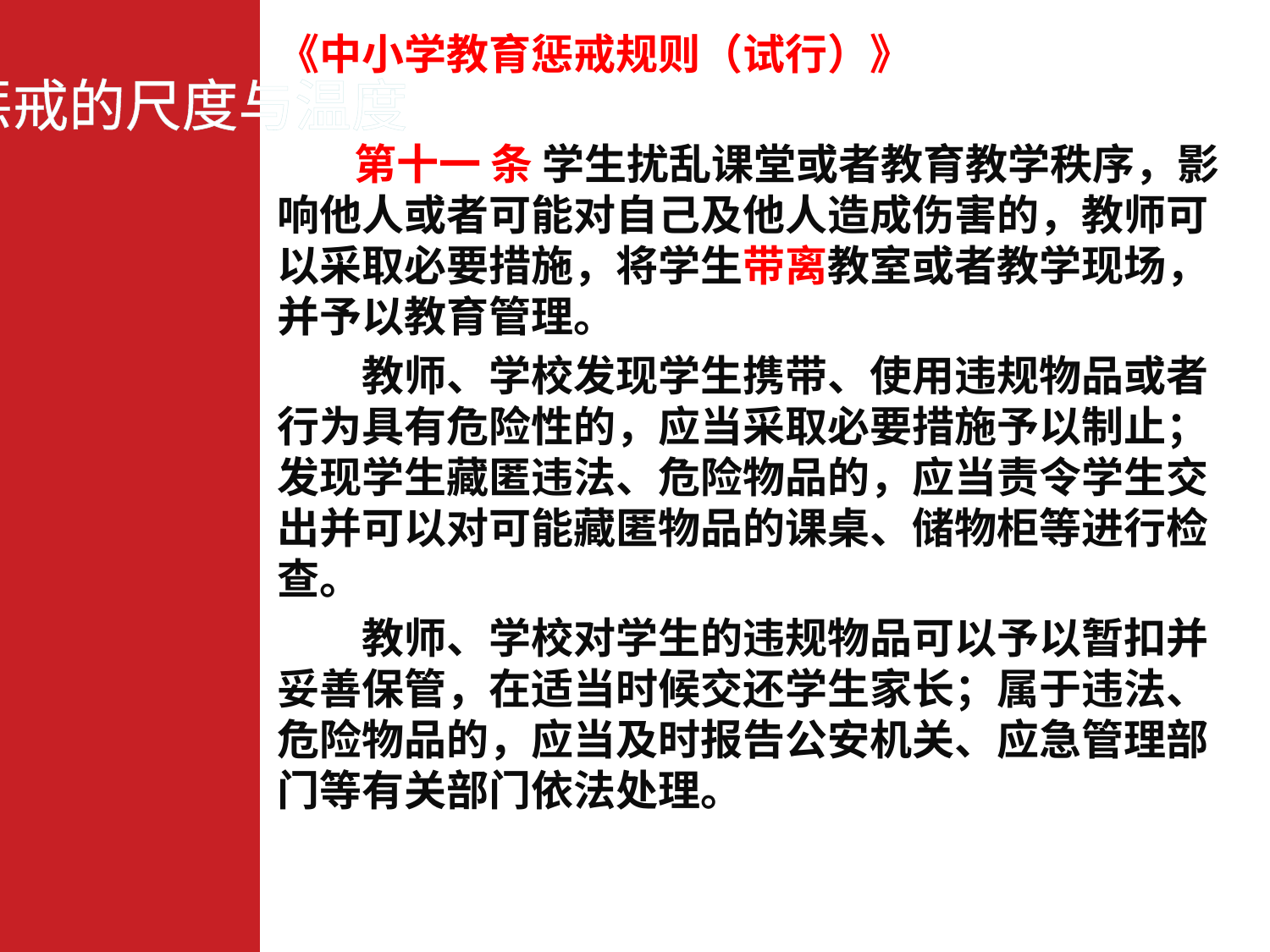

《中小学教育惩戒规则（试行）》

       第十一 条 学生扰乱课堂或者教育教学秩序，影响他人或者可能对自己及他人造成伤害的，教师可以采取必要措施，将学生带离教室或者教学现场，并予以教育管理。
　　教师、学校发现学生携带、使用违规物品或者行为具有危险性的，应当采取必要措施予以制止；发现学生藏匿违法、危险物品的，应当责令学生交出并可以对可能藏匿物品的课桌、储物柜等进行检查。
　　教师、学校对学生的违规物品可以予以暂扣并妥善保管，在适当时候交还学生家长；属于违法、危险物品的，应当及时报告公安机关、应急管理部门等有关部门依法处理。

教育惩戒的尺度与温度